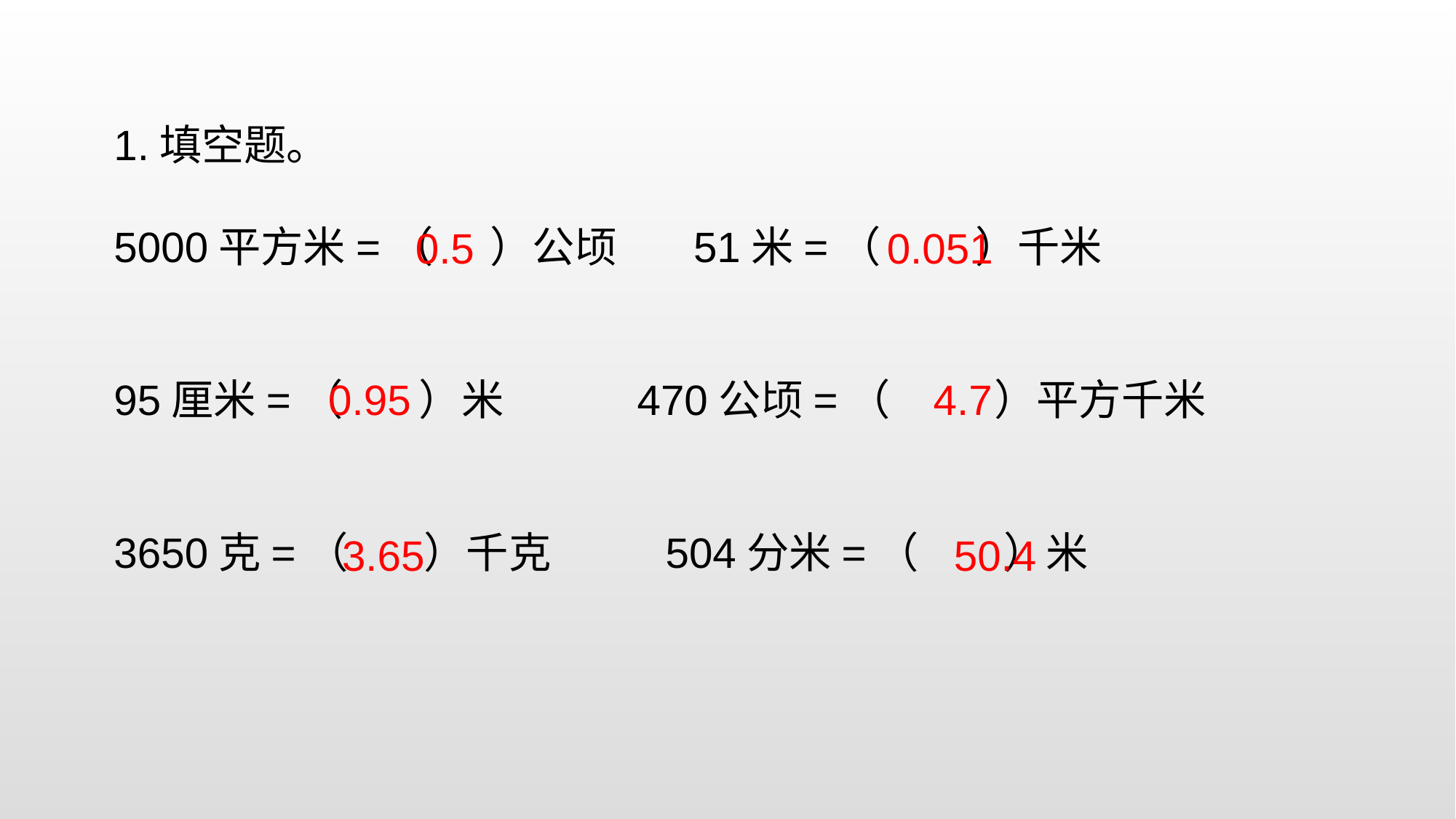

1.填空题。

5000平方米=（      ）公顷       51米=（          ）千米

95厘米=（        ）米             470公顷=（           ）平方千米

3650克=（        ）千克           504分米=（         ）米

0.5
0.051
0.95
4.7
3.65
50.4